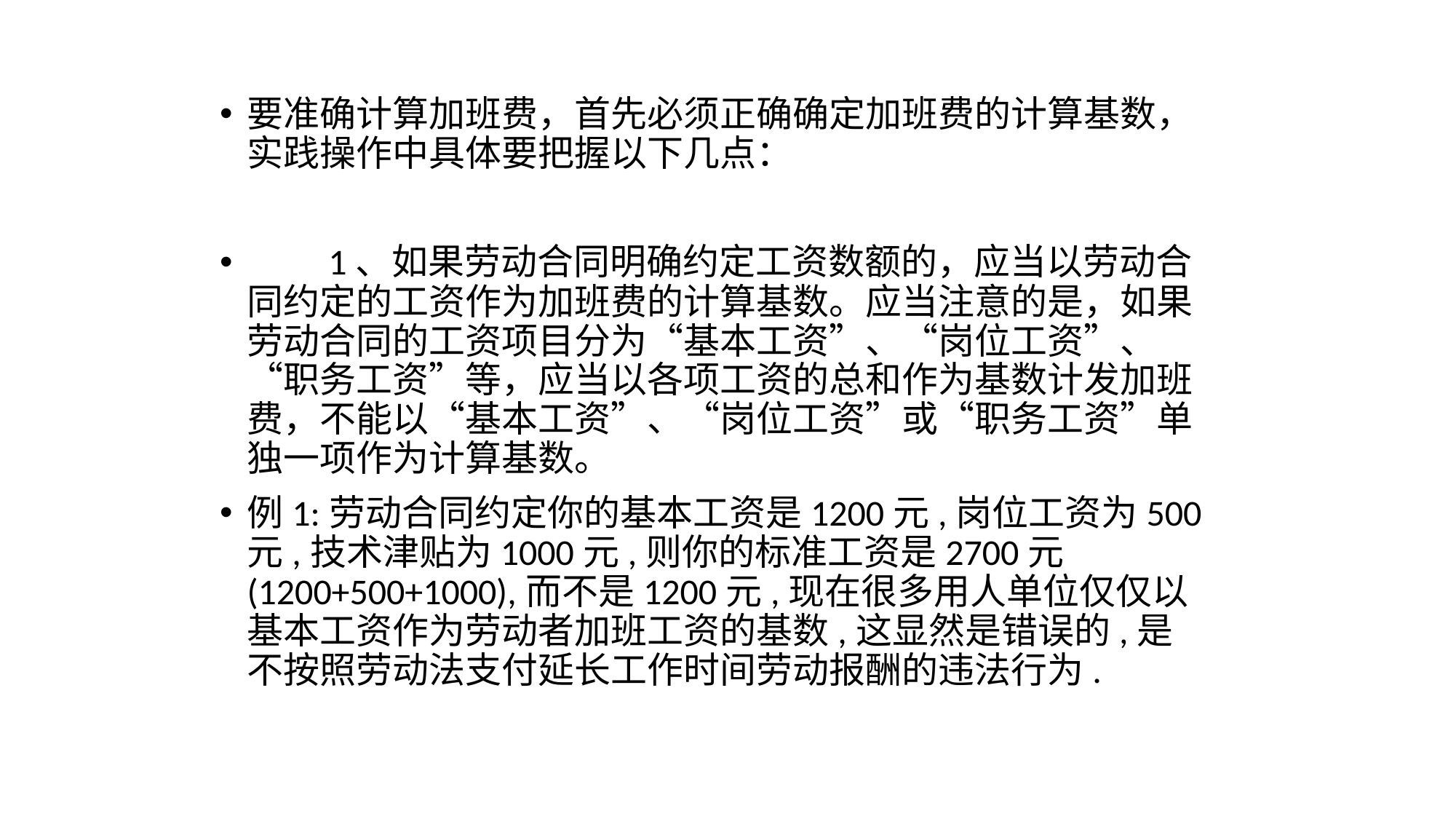

要准确计算加班费，首先必须正确确定加班费的计算基数，实践操作中具体要把握以下几点：

　　1、如果劳动合同明确约定工资数额的，应当以劳动合同约定的工资作为加班费的计算基数。应当注意的是，如果劳动合同的工资项目分为“基本工资”、“岗位工资”、“职务工资”等，应当以各项工资的总和作为基数计发加班费，不能以“基本工资”、“岗位工资”或“职务工资”单独一项作为计算基数。
例1:劳动合同约定你的基本工资是1200元,岗位工资为500元,技术津贴为1000元,则你的标准工资是2700元(1200+500+1000),而不是1200元,现在很多用人单位仅仅以基本工资作为劳动者加班工资的基数,这显然是错误的,是不按照劳动法支付延长工作时间劳动报酬的违法行为.